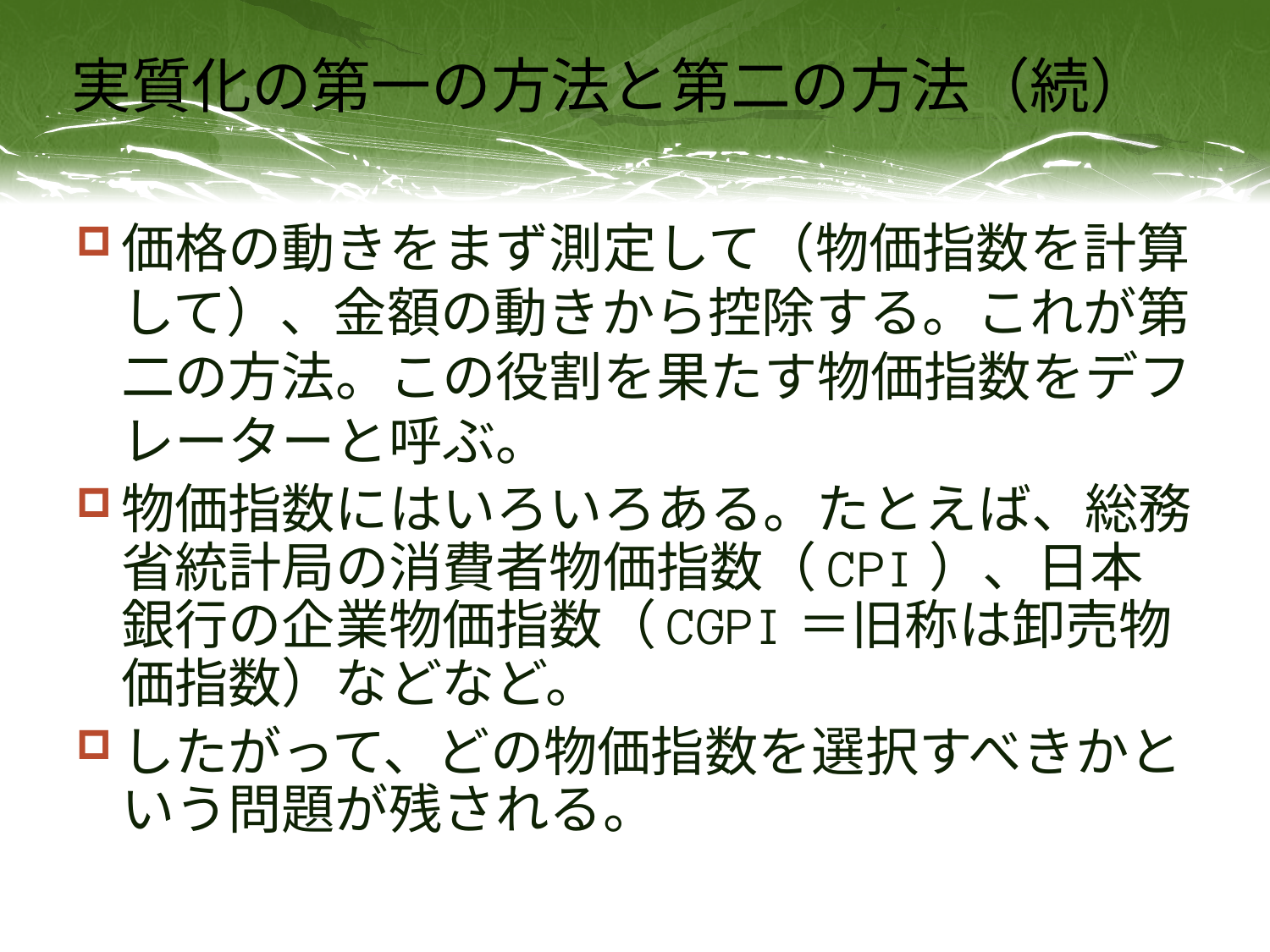

# 実質化の第一の方法と第二の方法（続）
価格の動きをまず測定して（物価指数を計算して）、金額の動きから控除する。これが第二の方法。この役割を果たす物価指数をデフレーターと呼ぶ。
物価指数にはいろいろある。たとえば、総務省統計局の消費者物価指数（CPI）、日本銀行の企業物価指数（CGPI＝旧称は卸売物価指数）などなど。
したがって、どの物価指数を選択すべきかという問題が残される。